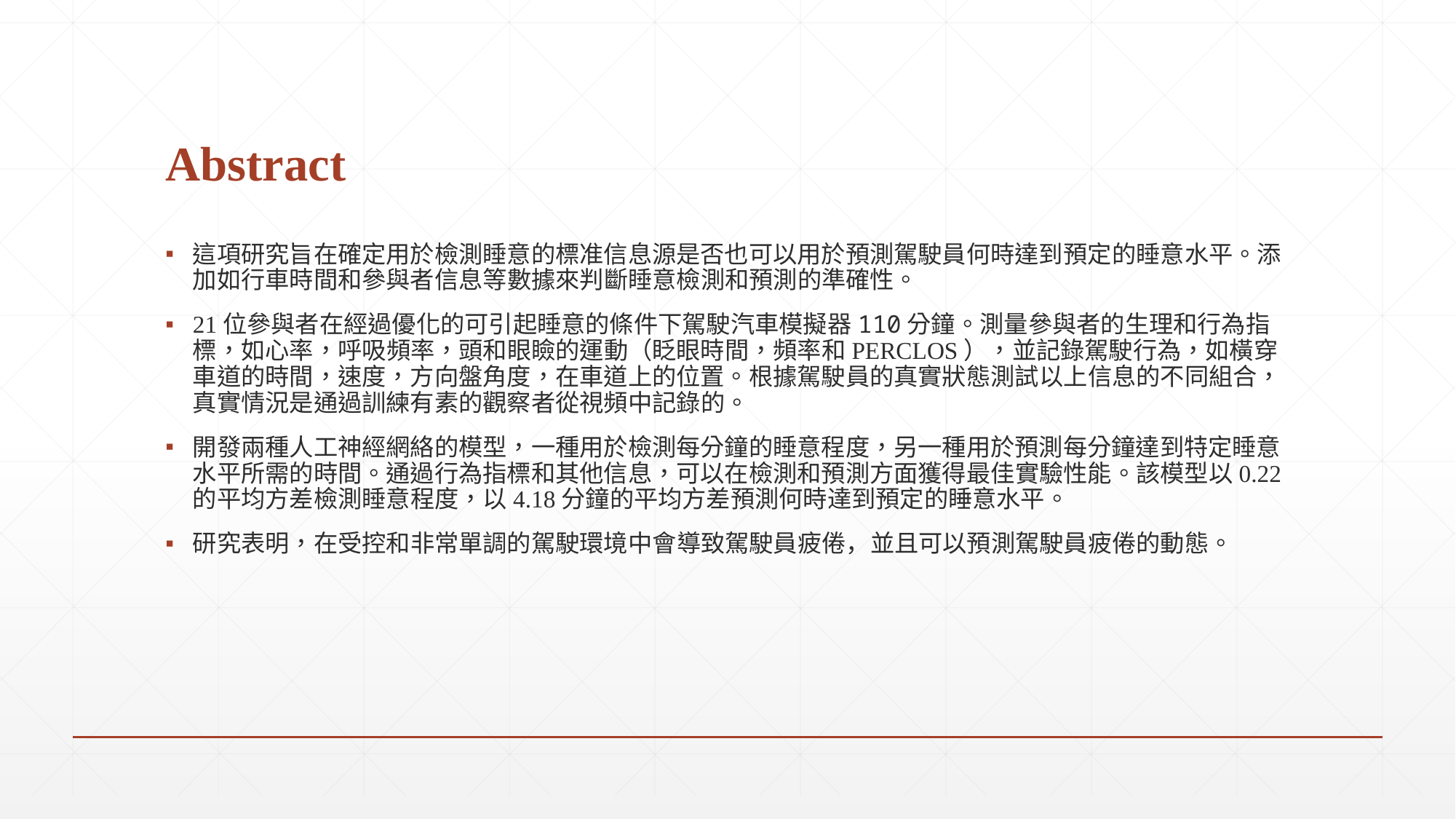

# Abstract
這項研究旨在確定用於檢測睡意的標准信息源是否也可以用於預測駕駛員何時達到預定的睡意水平。添加如行車時間和參與者信息等數據來判斷睡意檢測和預測的準確性。
21位參與者在經過優化的可引起睡意的條件下駕駛汽車模擬器110分鐘。測量參與者的生理和行為指標，如心率，呼吸頻率，頭和眼瞼的運動（眨眼時間，頻率和PERCLOS），並記錄駕駛行為，如橫穿車道的時間，速度，方向盤角度，在車道上的位置。根據駕駛員的真實狀態測試以上信息的不同組合，真實情況是通過訓練有素的觀察者從視頻中記錄的。
開發兩種人工神經網絡的模型，一種用於檢測每分鐘的睡意程度，另一種用於預測每分鐘達到特定睡意水平所需的時間。通過行為指標和其他信息，可以在檢測和預測方面獲得最佳實驗性能。該模型以0.22的平均方差檢測睡意程度，以4.18分鐘的平均方差預測何時達到預定的睡意水平。
研究表明，在受控和非常單調的駕駛環境中會導致駕駛員疲倦，並且可以預測駕駛員疲倦的動態。